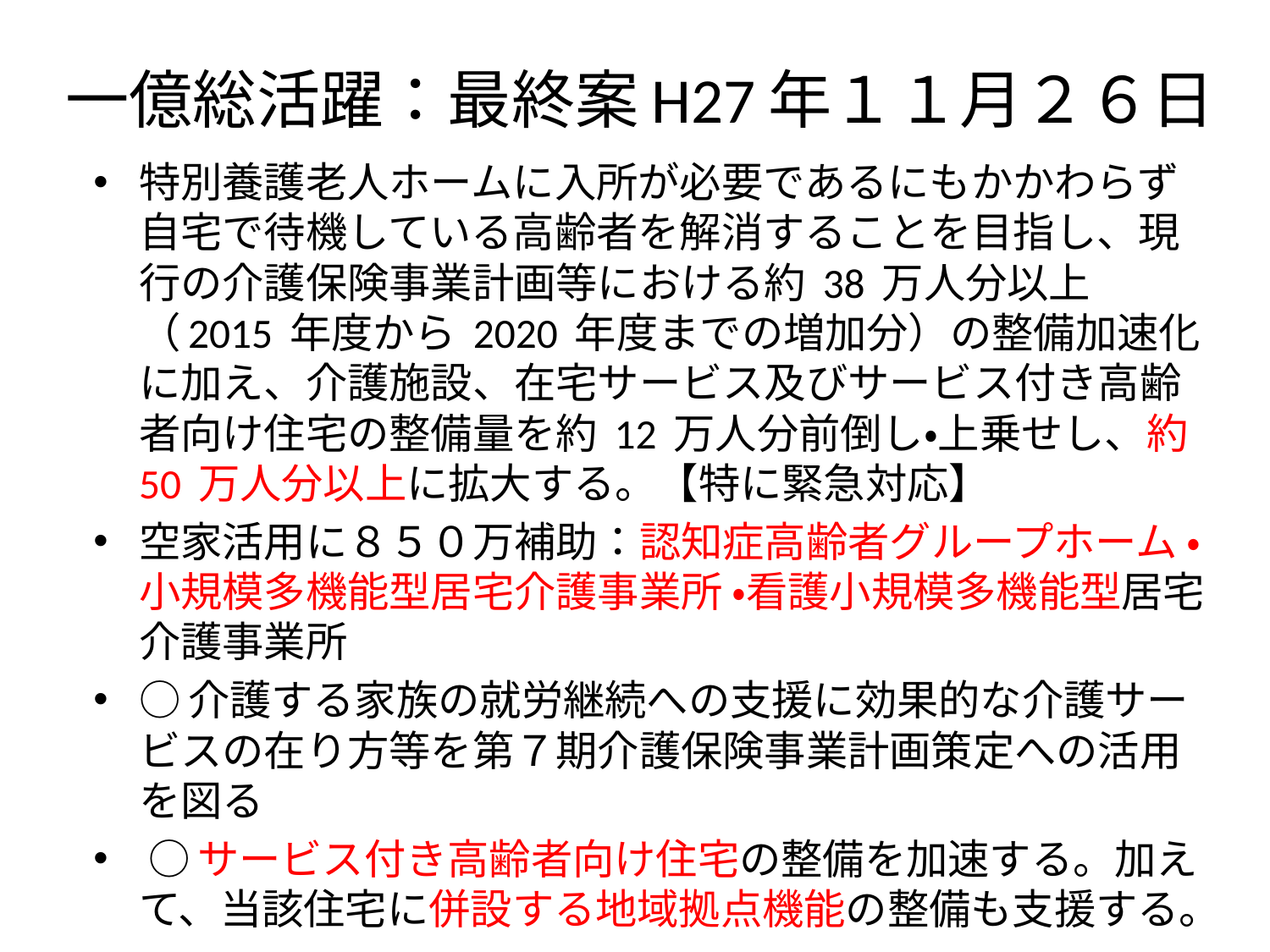

# 一億総活躍：最終案H27年１１月２６日
特別養護老人ホームに入所が必要であるにもかかわらず自宅で待機している高齢者を解消することを目指し、現行の介護保険事業計画等における約 38 万人分以上（2015 年度から 2020 年度までの増加分）の整備加速化に加え、介護施設、在宅サービス及びサービス付き高齢者向け住宅の整備量を約 12 万人分前倒し・上乗せし、約 50 万人分以上に拡大する。【特に緊急対応】
空家活用に８５０万補助：認知症高齢者グループホーム ・小規模多機能型居宅介護事業所 ・看護小規模多機能型居宅介護事業所
○介護する家族の就労継続への支援に効果的な介護サービスの在り方等を第７期介護保険事業計画策定への活用を図る
 ○サービス付き高齢者向け住宅の整備を加速する。加えて、当該住宅に併設する地域拠点機能の整備も支援する。